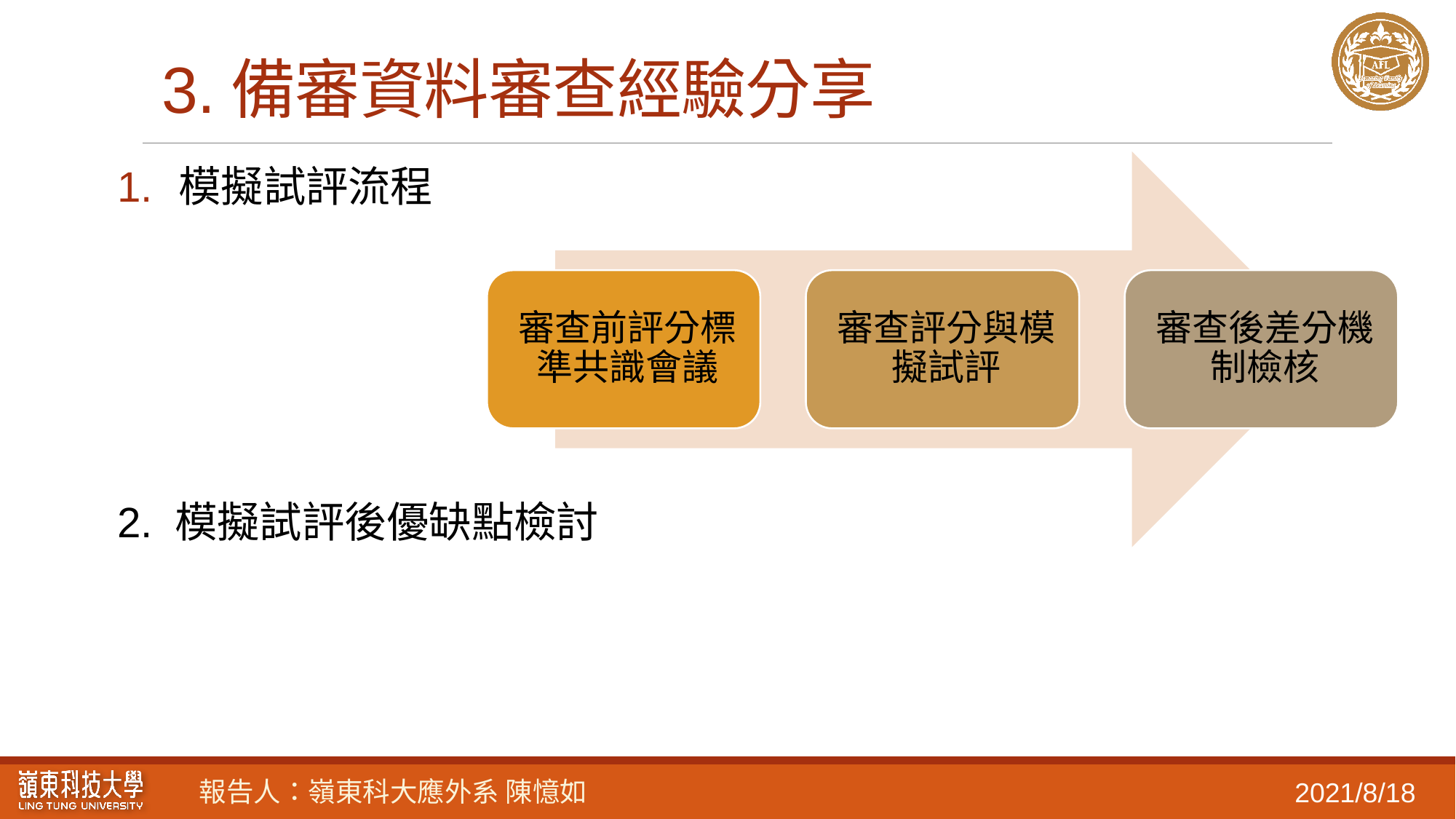

# 3.備審資料審查經驗分享
審查前評分標準共識會議
審查評分與模擬試評
審查後差分機制檢核
模擬試評流程

2. 模擬試評後優缺點檢討
2021/8/18